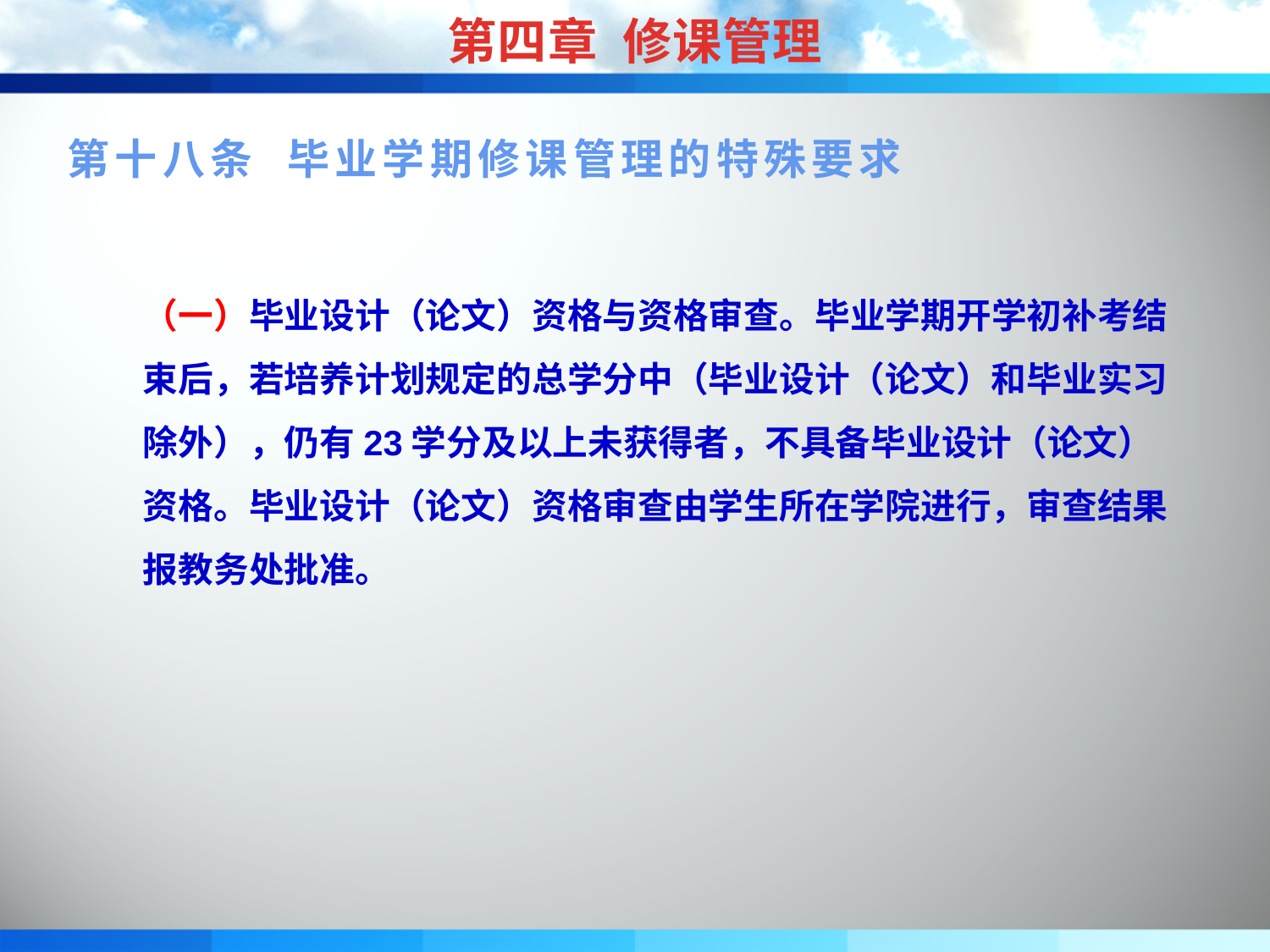

第四章  修课管理
第十八条  毕业学期修课管理的特殊要求
（一）毕业设计（论文）资格与资格审查。毕业学期开学初补考结束后，若培养计划规定的总学分中（毕业设计（论文）和毕业实习除外），仍有23学分及以上未获得者，不具备毕业设计（论文）资格。毕业设计（论文）资格审查由学生所在学院进行，审查结果报教务处批准。